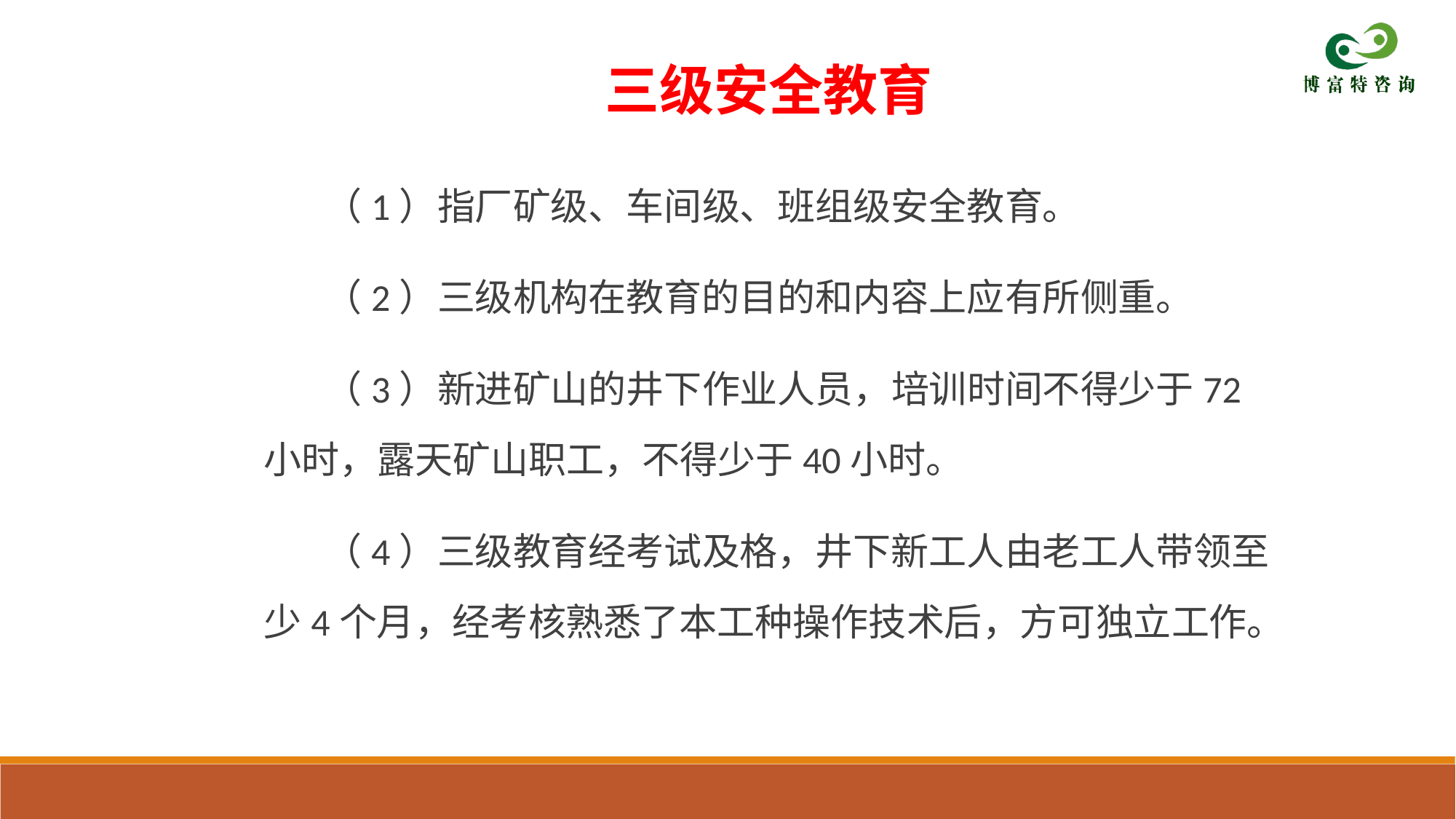

三级安全教育
      （1）指厂矿级、车间级、班组级安全教育。
      （2）三级机构在教育的目的和内容上应有所侧重。
      （3）新进矿山的井下作业人员，培训时间不得少于72小时，露天矿山职工，不得少于40小时。
      （4）三级教育经考试及格，井下新工人由老工人带领至少4个月，经考核熟悉了本工种操作技术后，方可独立工作。